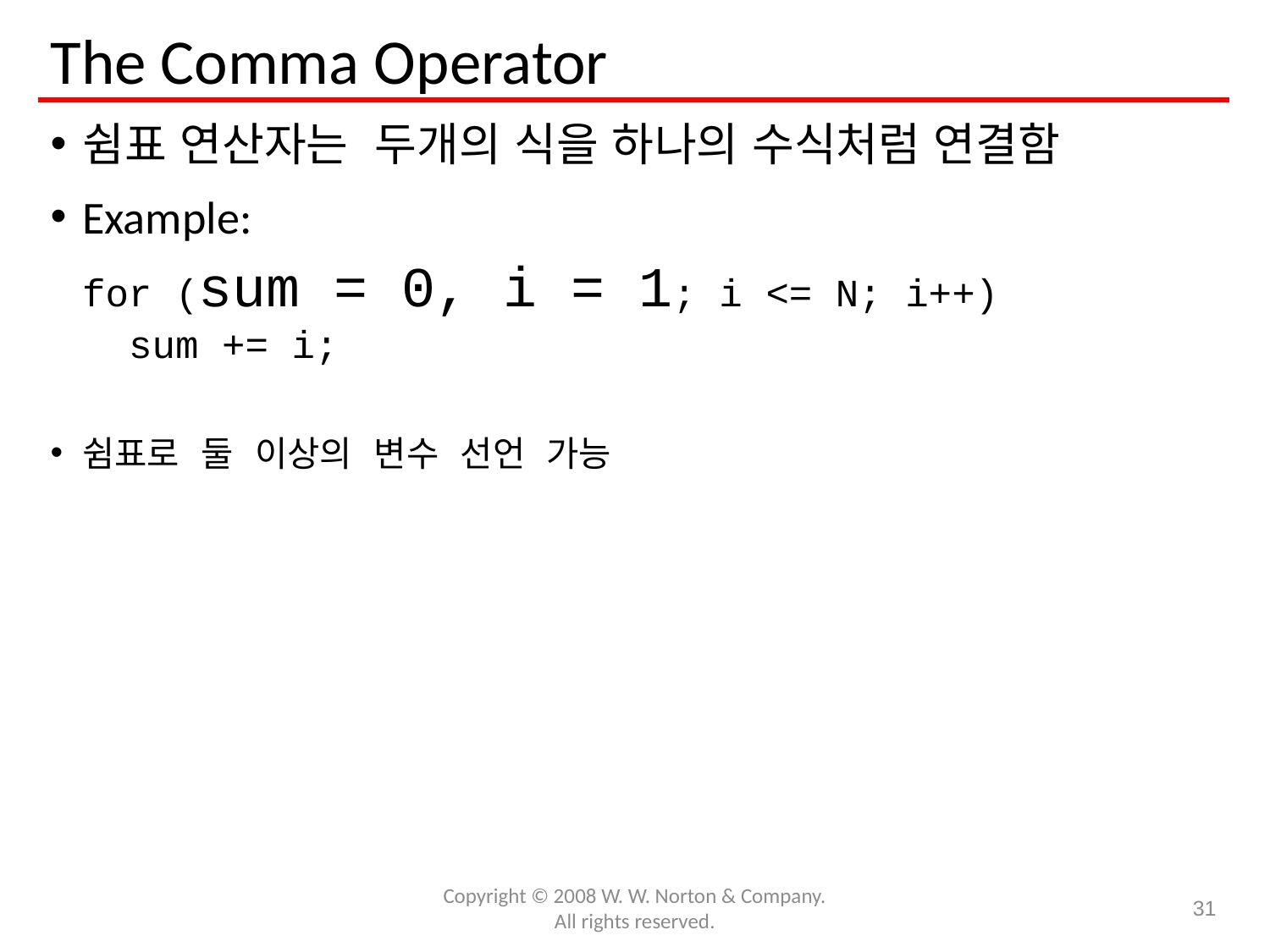

# The Comma Operator
쉼표 연산자는  두개의 식을 하나의 수식처럼 연결함
Example:
	for (sum = 0, i = 1; i <= N; i++)
	  sum += i;

쉼표로 둘 이상의 변수 선언 가능
Copyright © 2008 W. W. Norton & Company.
All rights reserved.
31